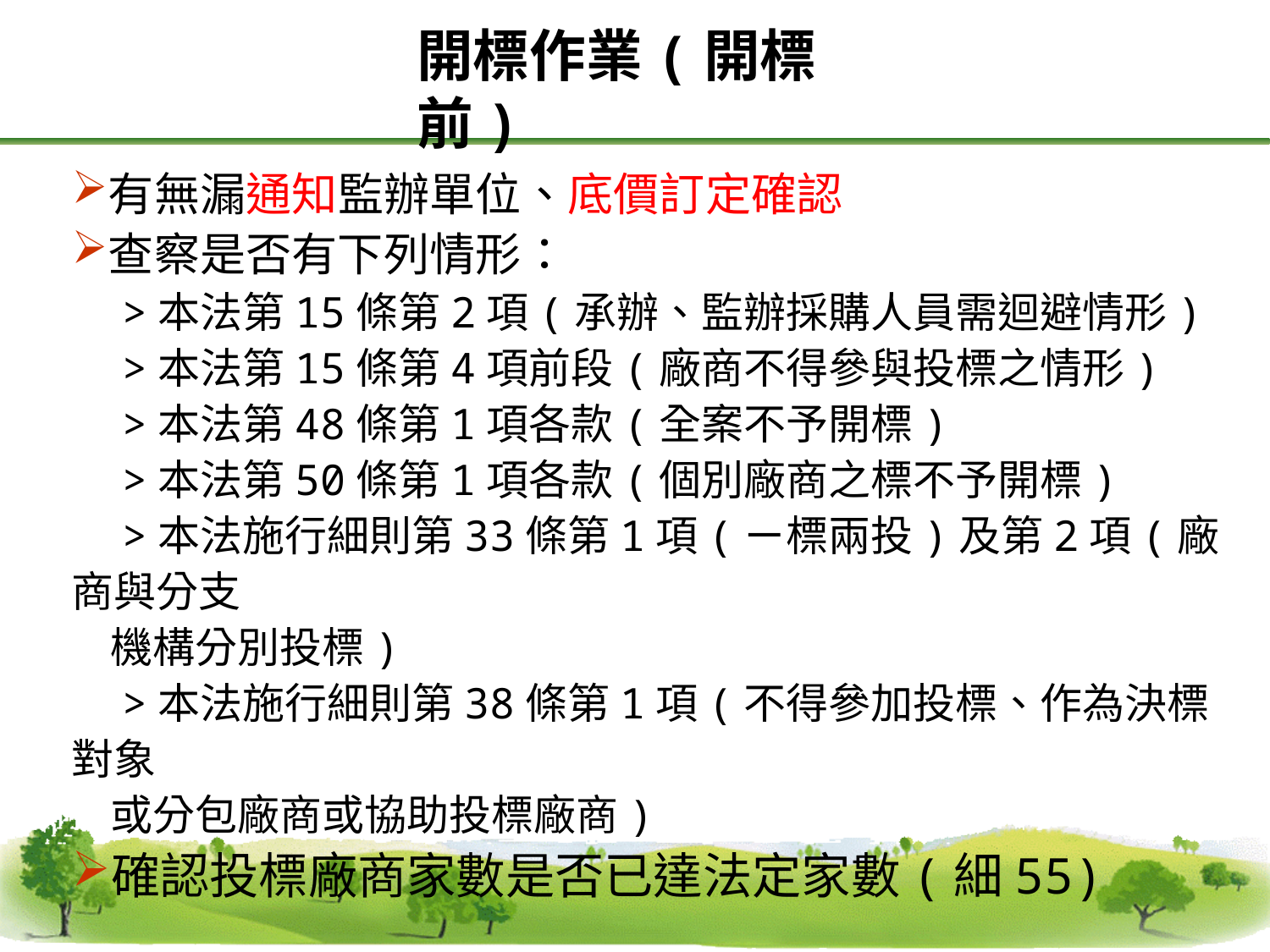

開標作業(開標前)

有無漏通知監辦單位、底價訂定確認
查察是否有下列情形：
  >本法第15條第2項(承辦、監辦採購人員需迴避情形)
  >本法第15條第4項前段(廠商不得參與投標之情形)
  >本法第48條第1項各款(全案不予開標)
  >本法第50條第1項各款(個別廠商之標不予開標)
  >本法施行細則第33條第1項(ㄧ標兩投)及第2項(廠商與分支
   機構分別投標)
  >本法施行細則第38條第1項(不得參加投標、作為決標對象
   或分包廠商或協助投標廠商)
確認投標廠商家數是否已達法定家數(細55)